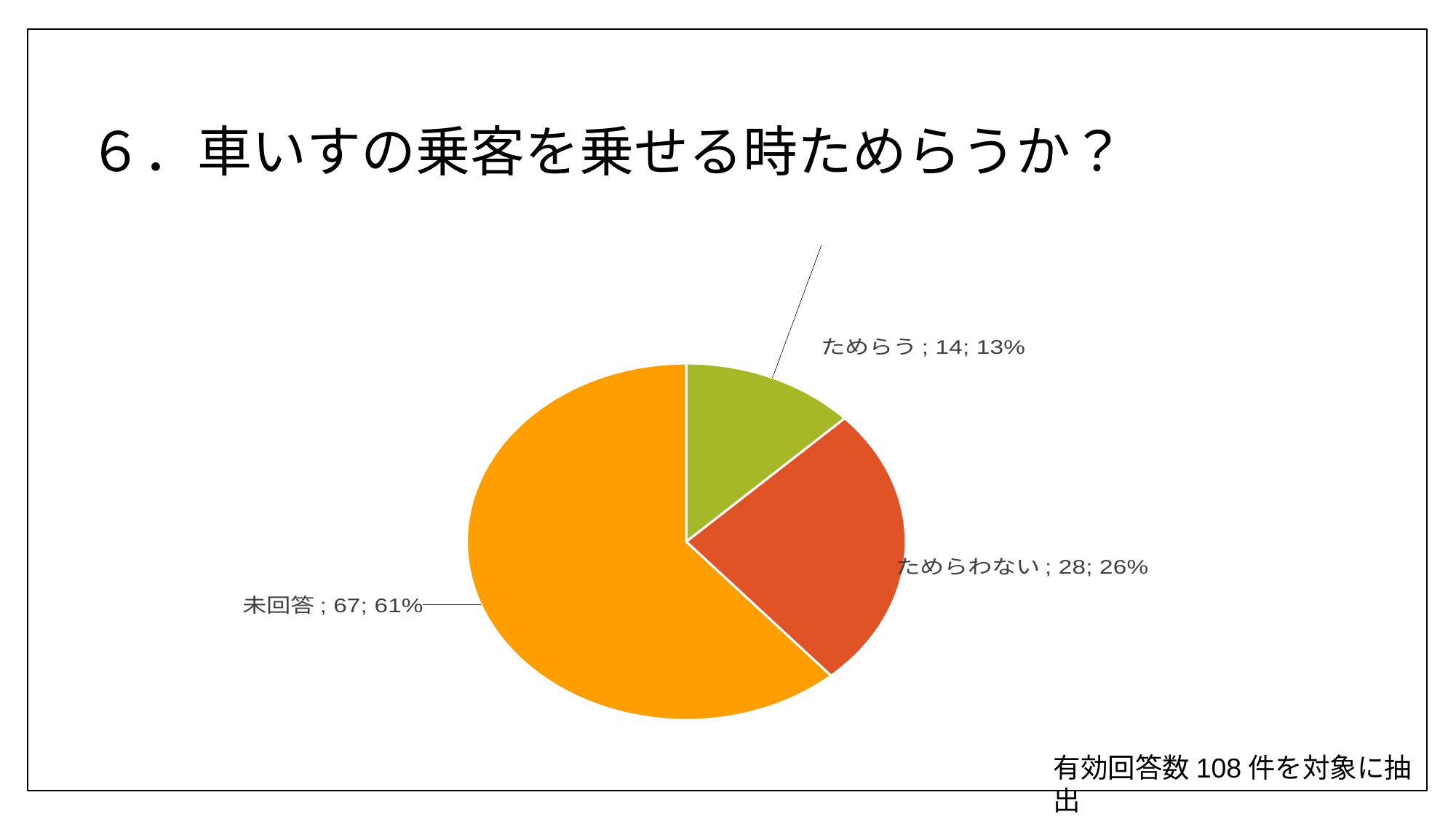

# ６．車いすの乗客を乗せる時ためらうか？

### Chart

| Category | 列1 |
|---|---|
| ためらう | 14.0 |
| ためらわない | 28.0 |
| 未回答 | 67.0 |
有効回答数108件を対象に抽出